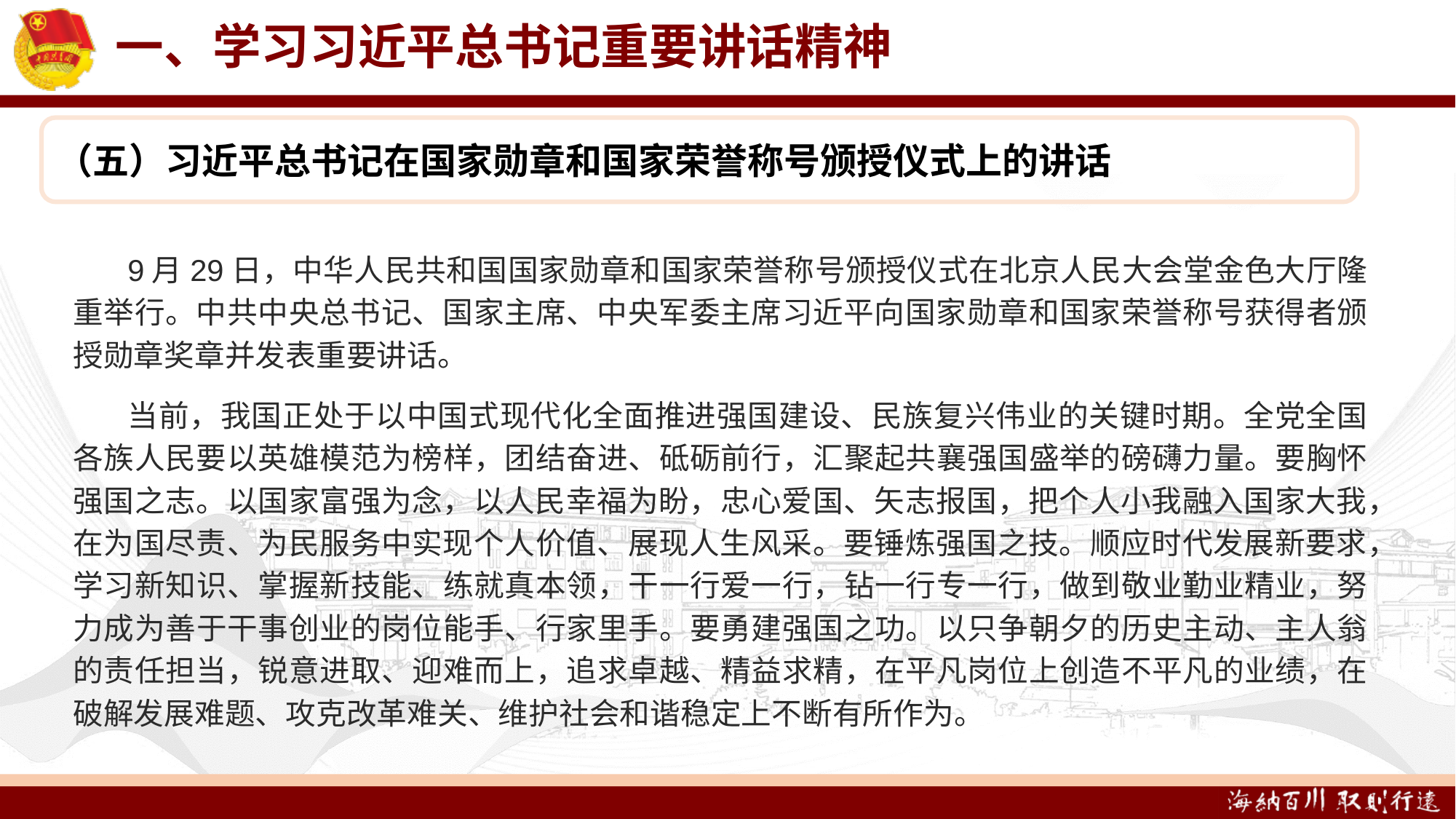

一、学习习近平总书记重要讲话精神
（五）习近平总书记在国家勋章和国家荣誉称号颁授仪式上的讲话
9月29日，中华人民共和国国家勋章和国家荣誉称号颁授仪式在北京人民大会堂金色大厅隆重举行。中共中央总书记、国家主席、中央军委主席习近平向国家勋章和国家荣誉称号获得者颁授勋章奖章并发表重要讲话。
当前，我国正处于以中国式现代化全面推进强国建设、民族复兴伟业的关键时期。全党全国各族人民要以英雄模范为榜样，团结奋进、砥砺前行，汇聚起共襄强国盛举的磅礴力量。要胸怀强国之志。以国家富强为念，以人民幸福为盼，忠心爱国、矢志报国，把个人小我融入国家大我，在为国尽责、为民服务中实现个人价值、展现人生风采。要锤炼强国之技。顺应时代发展新要求，学习新知识、掌握新技能、练就真本领，干一行爱一行，钻一行专一行，做到敬业勤业精业，努力成为善于干事创业的岗位能手、行家里手。要勇建强国之功。以只争朝夕的历史主动、主人翁的责任担当，锐意进取、迎难而上，追求卓越、精益求精，在平凡岗位上创造不平凡的业绩，在破解发展难题、攻克改革难关、维护社会和谐稳定上不断有所作为。